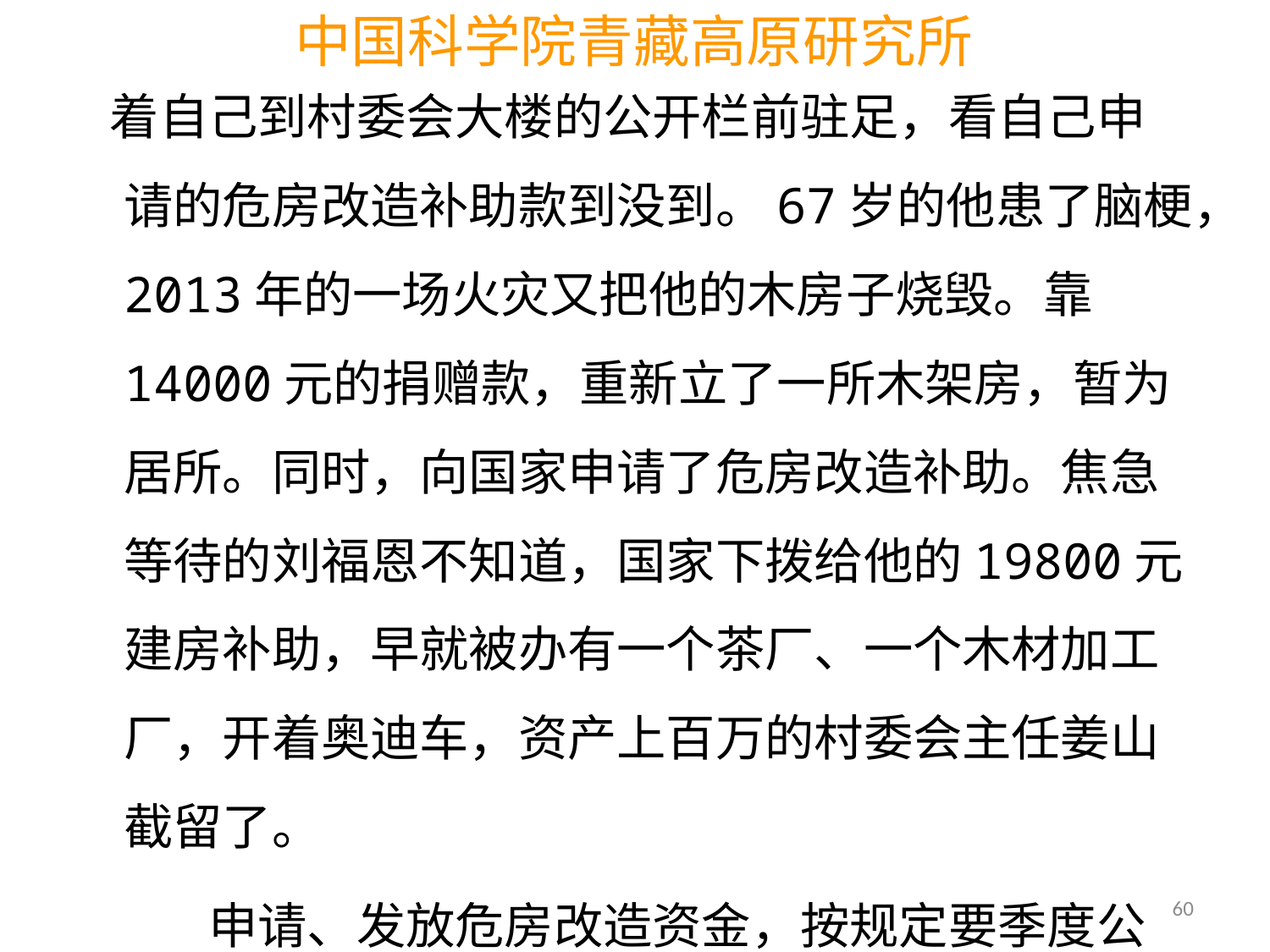

着自己到村委会大楼的公开栏前驻足，看自己申请的危房改造补助款到没到。67岁的他患了脑梗，2013年的一场火灾又把他的木房子烧毁。靠14000元的捐赠款，重新立了一所木架房，暂为居所。同时，向国家申请了危房改造补助。焦急等待的刘福恩不知道，国家下拨给他的19800元建房补助，早就被办有一个茶厂、一个木材加工厂，开着奥迪车，资产上百万的村委会主任姜山截留了。
  　　申请、发放危房改造资金，按规定要季度公
60